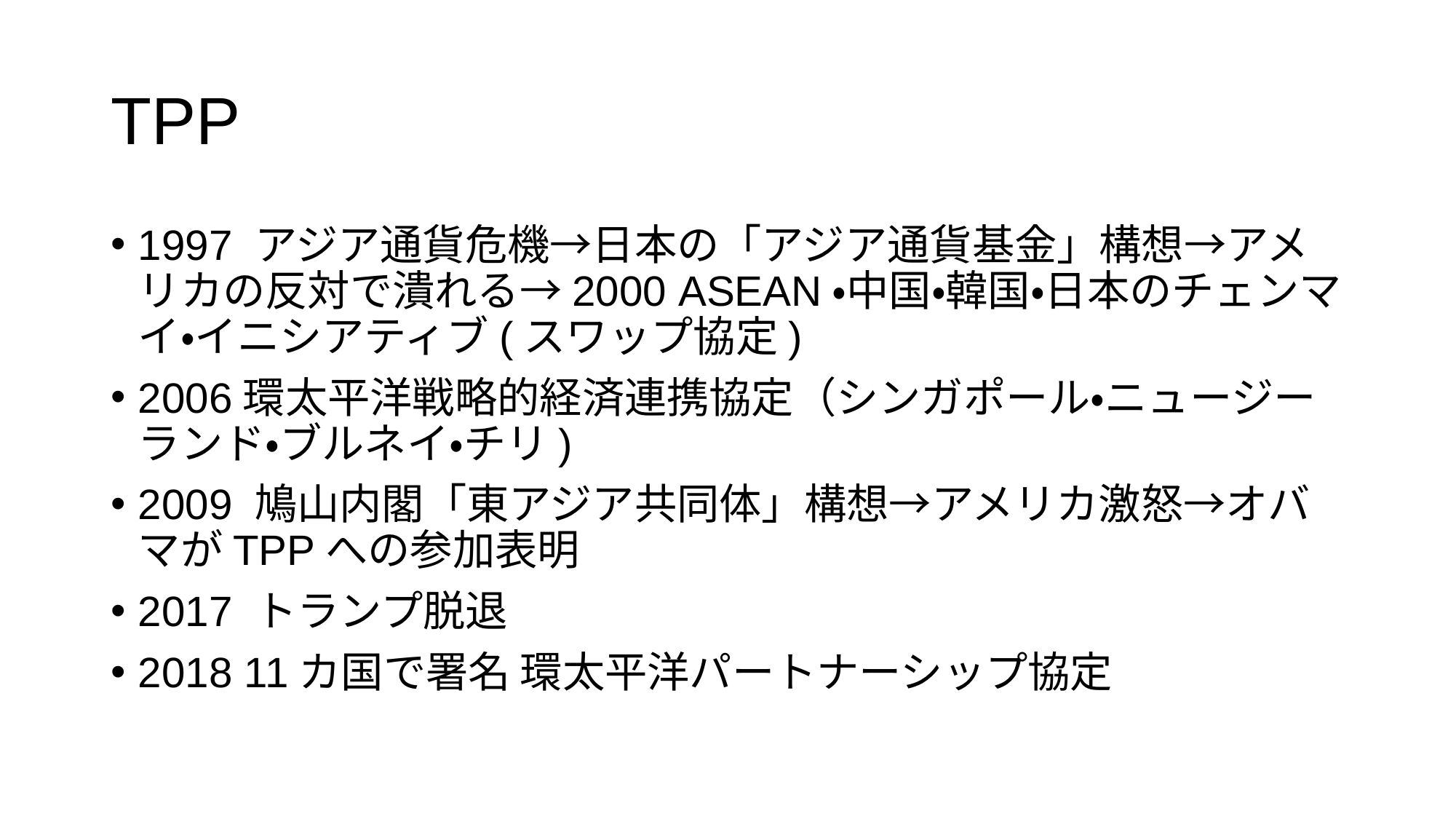

# TPP
1997 アジア通貨危機→日本の「アジア通貨基金」構想→アメリカの反対で潰れる→2000 ASEAN・中国・韓国・日本のチェンマイ・イニシアティブ(スワップ協定)
2006環太平洋戦略的経済連携協定（シンガポール・ニュージーランド・ブルネイ・チリ)
2009 鳩山内閣「東アジア共同体」構想→アメリカ激怒→オバマがTPPへの参加表明
2017 トランプ脱退
2018 11カ国で署名 環太平洋パートナーシップ協定